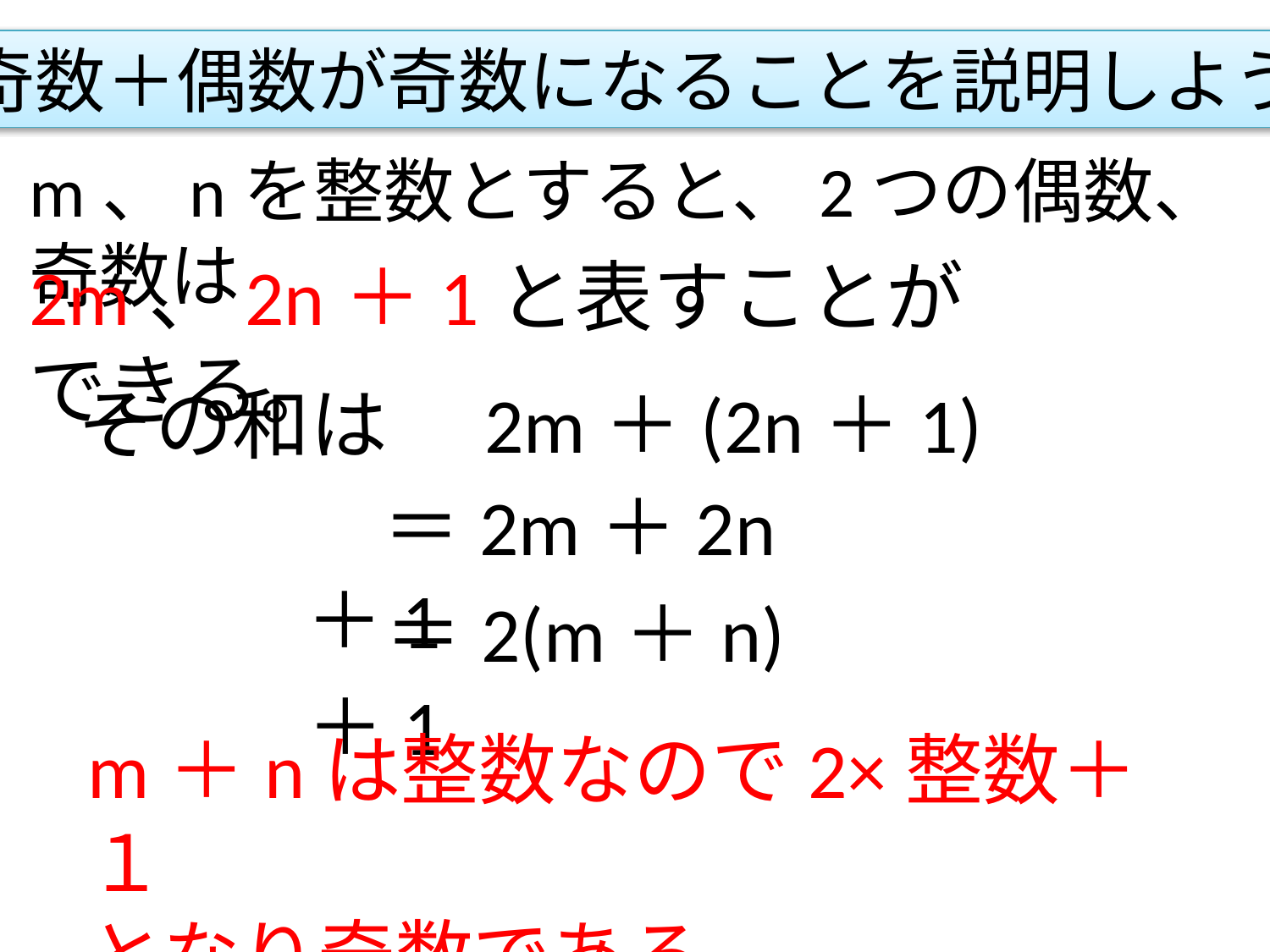

奇数＋偶数が奇数になることを説明しよう
m、nを整数とすると、2つの偶数、奇数は
2m、2n＋1と表すことができる。
その和は　2m＋(2n＋1)
　＝2m＋2n＋1
　＝2(m＋n)＋1
m＋nは整数なので2×整数＋１
となり奇数である。